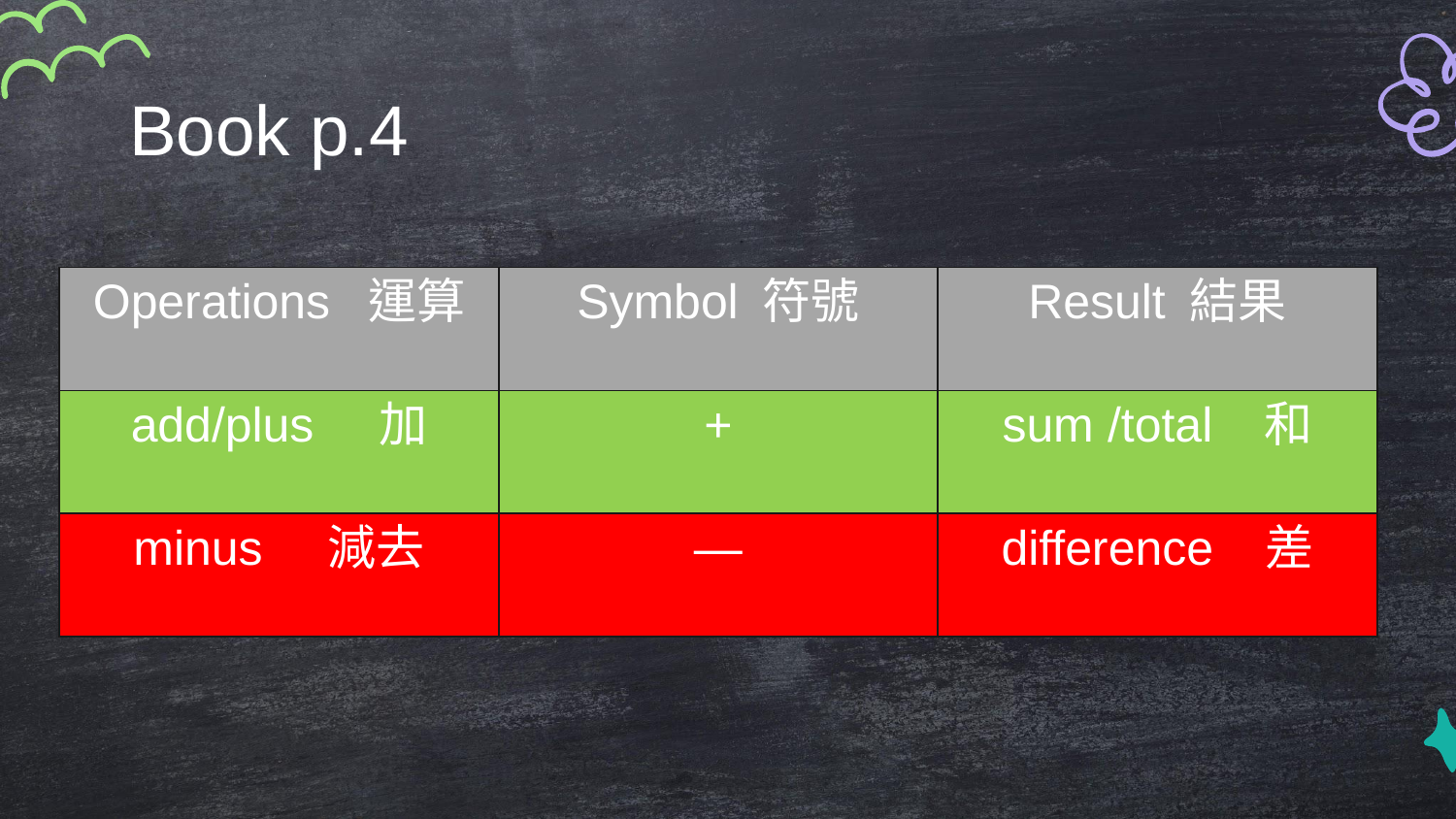

# Book p.4
| Operations 運算 | Symbol 符號 | Result 結果 |
| --- | --- | --- |
| add/plus 加 | + | sum /total 和 |
| minus 減去 | — | difference 差 |